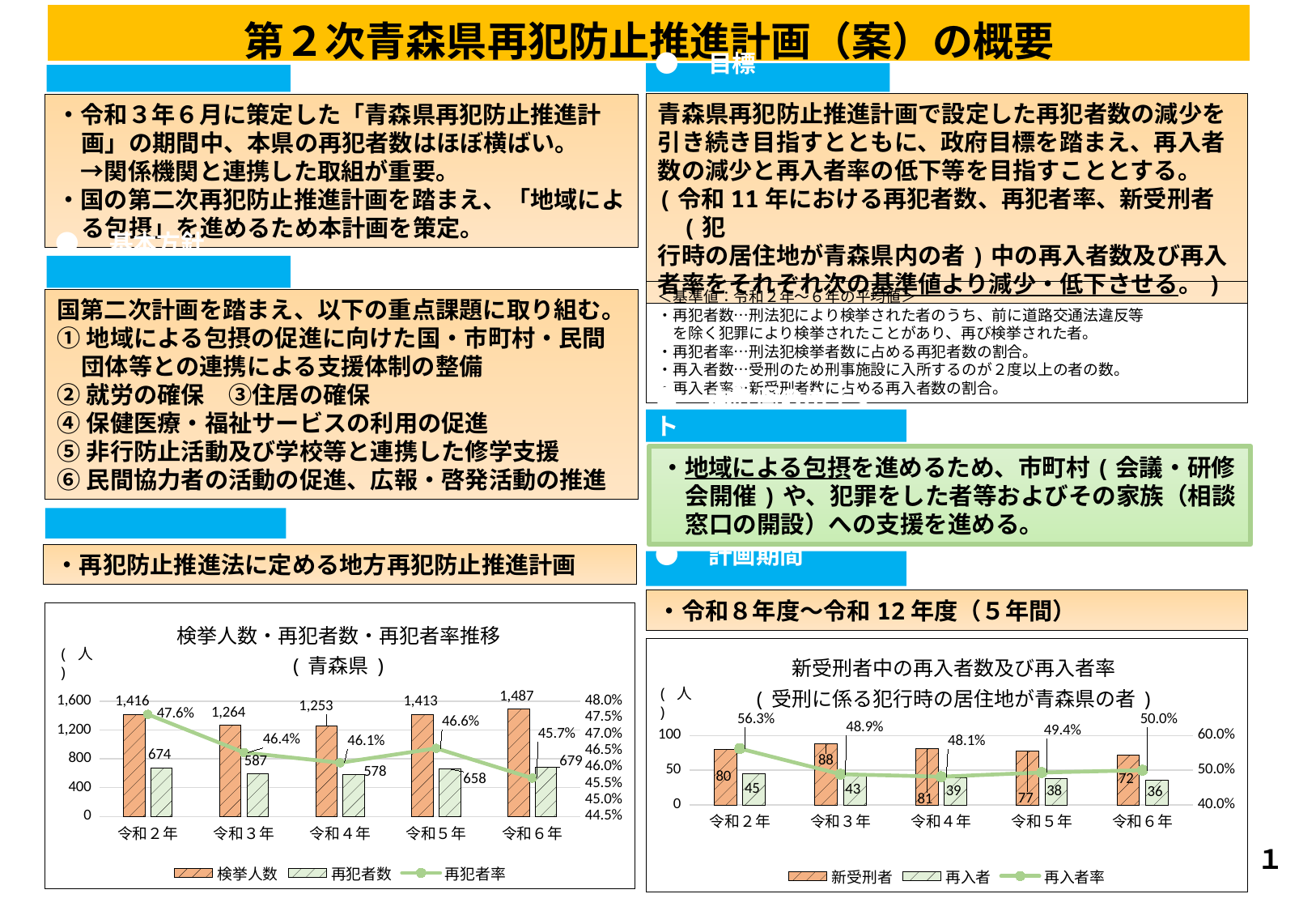

| 第２次青森県再犯防止推進計画（案）の概要 |
| --- |
●　計画策定の趣旨
●　目標
青森県再犯防止推進計画で設定した再犯者数の減少を
引き続き目指すとともに、政府目標を踏まえ、再入者
数の減少と再入者率の低下等を目指すこととする。
(令和11年における再犯者数、再犯者率、新受刑者(犯
行時の居住地が青森県内の者)中の再入者数及び再入
者率をそれぞれ次の基準値より減少・低下させる。)
・令和３年６月に策定した「青森県再犯防止推進計画」の期間中、本県の再犯者数はほぼ横ばい。
　→関係機関と連携した取組が重要。
・国の第二次再犯防止推進計画を踏まえ、「地域による包摂」を進めるため本計画を策定。
●　基本方針
＜基準値：令和２年～６年の平均値＞
・再犯者数…刑法犯により検挙された者のうち、前に道路交通法違反等
　を除く犯罪により検挙されたことがあり、再び検挙された者。
・再犯者率…刑法犯検挙者数に占める再犯者数の割合。
・再入者数…受刑のため刑事施設に入所するのが２度以上の者の数。
・再入者率…新受刑者数に占める再入者数の割合。
国第二次計画を踏まえ、以下の重点課題に取り組む。
①地域による包摂の促進に向けた国・市町村・民間団体等との連携による支援体制の整備
②就労の確保　③住居の確保
④保健医療・福祉サービスの利用の促進
⑤非行防止活動及び学校等と連携した修学支援
⑥民間協力者の活動の促進、広報・啓発活動の推進
●　本計画のポイント
・地域による包摂を進めるため、市町村(会議・研修会開催)や、犯罪をした者等およびその家族（相談窓口の開設）への支援を進める。
●　計画の位置付け
・再犯防止推進法に定める地方再犯防止推進計画
●　計画期間
・令和８年度～令和12年度（５年間）

### Chart: 検挙人数・再犯者数・再犯者率推移
(青森県)

| Category | 検挙人数 | 再犯者数 | 再犯者率 |
|---|---|---|---|
| 令和２年 | 1416.0 | 674.0 | 0.4759887005649718 |
| 令和３年 | 1264.0 | 587.0 | 0.46439873417721517 |
| 令和４年 | 1253.0 | 578.0 | 0.461292897047087 |
| 令和５年 | 1413.0 | 658.0 | 0.4656758669497523 |
| 令和６年 | 1487.0 | 679.0 | 0.4566240753194351 |
(人)

### Chart: 新受刑者中の再入者数及び再入者率
(受刑に係る犯行時の居住地が青森県の者)

| Category | 新受刑者 | 再入者 | 再入者率 |
|---|---|---|---|
| 令和２年
 | 80.0 | 45.0 | 0.5625 |
| 令和３年
 | 88.0 | 43.0 | 0.48863636363636365 |
| 令和４年
 | 81.0 | 39.0 | 0.48148148148148145 |
| 令和５年
 | 77.0 | 38.0 | 0.4935064935064935 |
| 令和６年
 | 72.0 | 36.0 | 0.5 |
(人)
１